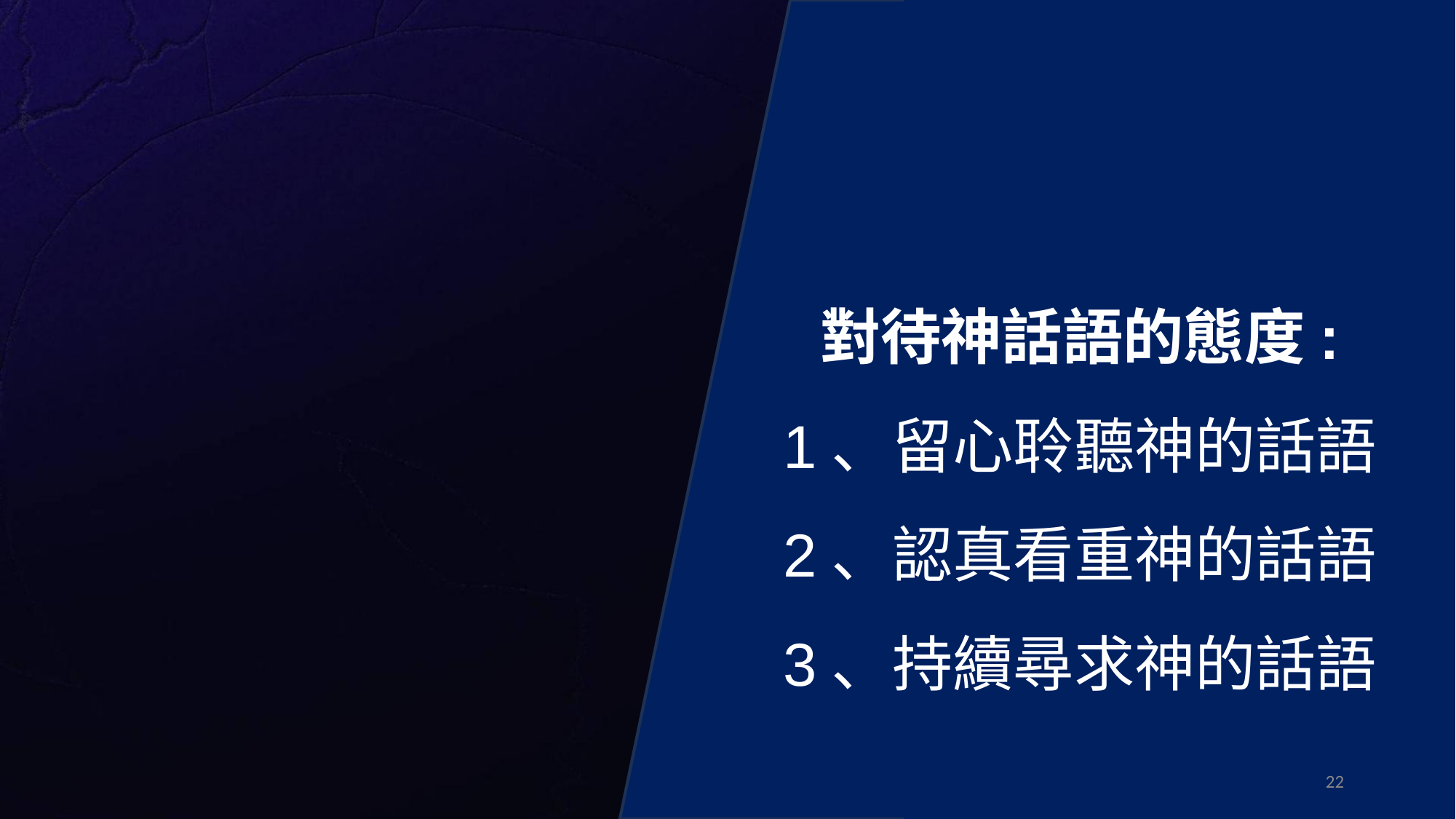

對待神話語的態度:
1、留心聆聽神的話語
2、認真看重神的話語
3、持續尋求神的話語
22